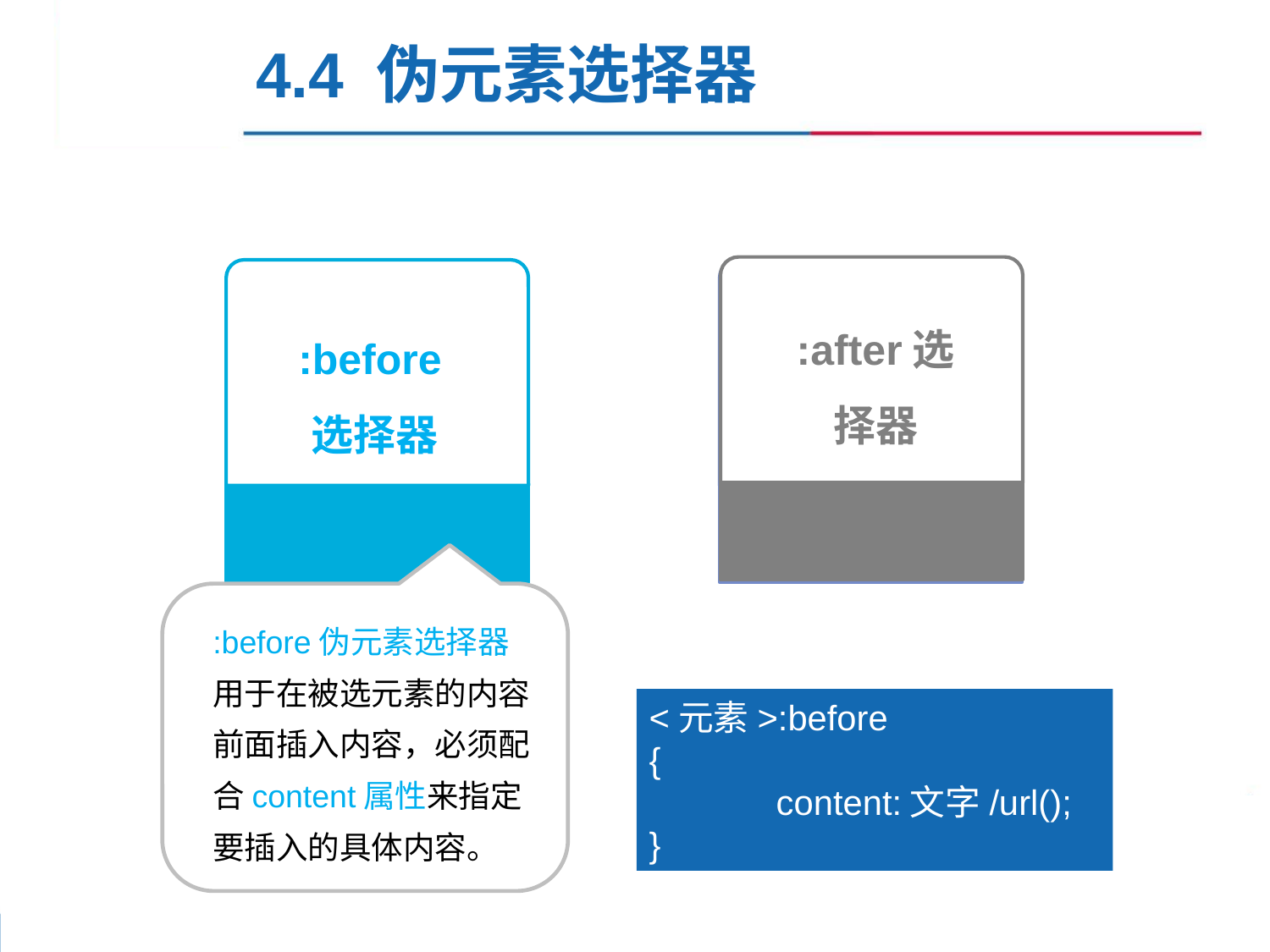

4.4 伪元素选择器

:after选择器

:before选择器

:after选择器

:before伪元素选择器用于在被选元素的内容前面插入内容，必须配合content属性来指定要插入的具体内容。
<元素>:before
{
	content:文字/url();
}